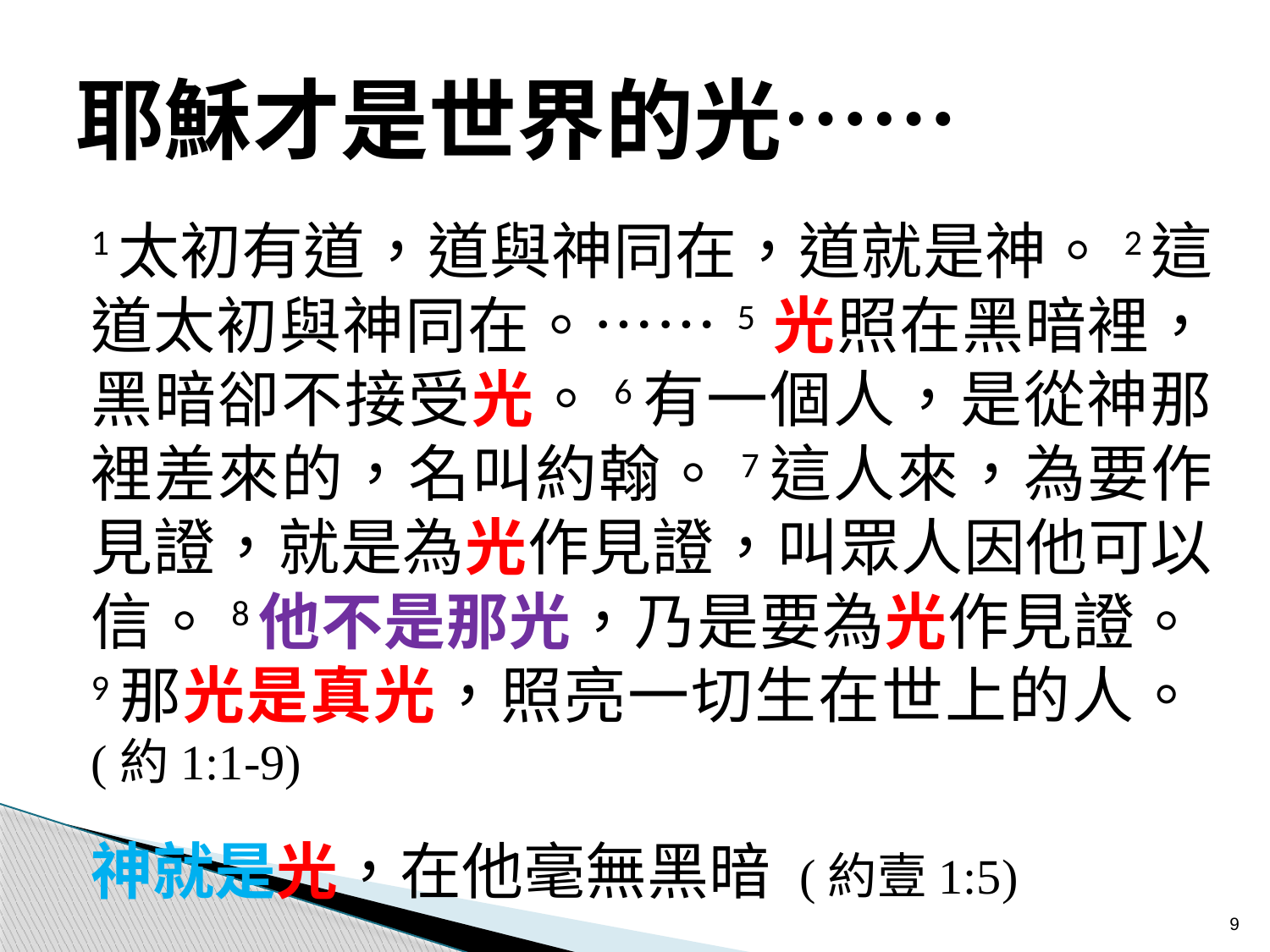

# 耶穌才是世界的光……
1太初有道，道與神同在，道就是神。2這道太初與神同在。…… 5 光照在黑暗裡，黑暗卻不接受光。6有一個人，是從神那裡差來的，名叫約翰。7這人來，為要作見證，就是為光作見證，叫眾人因他可以信。8他不是那光，乃是要為光作見證。9那光是真光，照亮一切生在世上的人。(約1:1-9)

神就是光，在他毫無黑暗 (約壹1:5)
9